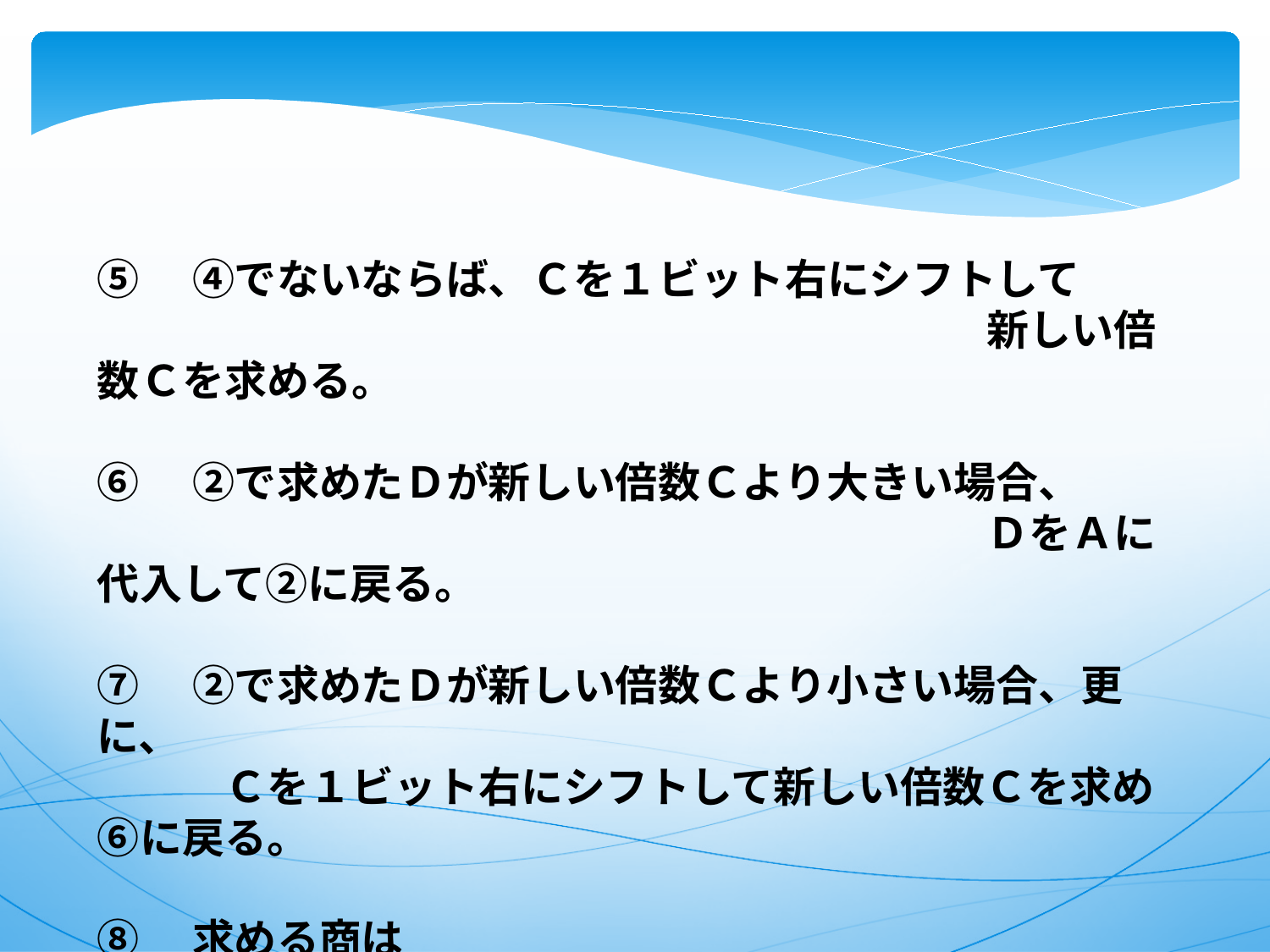

⑤　④でないならば、Ｃを１ビット右にシフトして
　　　　　　　　　　　　　　　　　　　　　新しい倍数Ｃを求める。

⑥　②で求めたＤが新しい倍数Ｃより大きい場合、
　　　　　　　　　　　　　　　　　　　　　ＤをＡに代入して②に戻る。

⑦　②で求めたＤが新しい倍数Ｃより小さい場合、更に、
　　　Ｃを１ビット右にシフトして新しい倍数Ｃを求め⑥に戻る。

⑧　求める商は
　　　　　　③で求めた各ステップのビットシフト量の和になる。